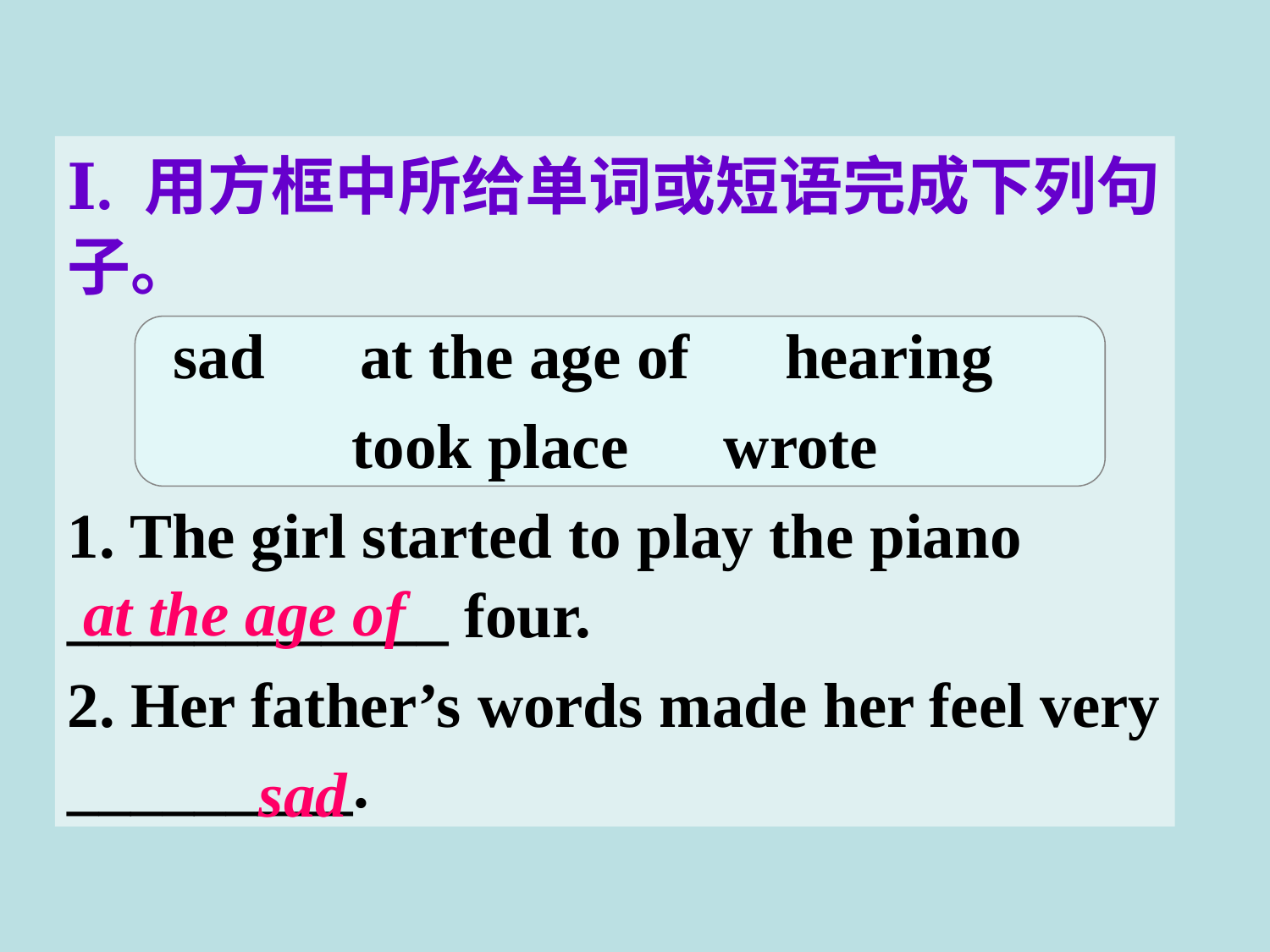

Ⅰ. 用方框中所给单词或短语完成下列句子。
sad      at the age of      hearing
took place      wrote
1. The girl started to play the piano ____________ four.
2. Her father’s words made her feel very _________.

 at the age of
  sad